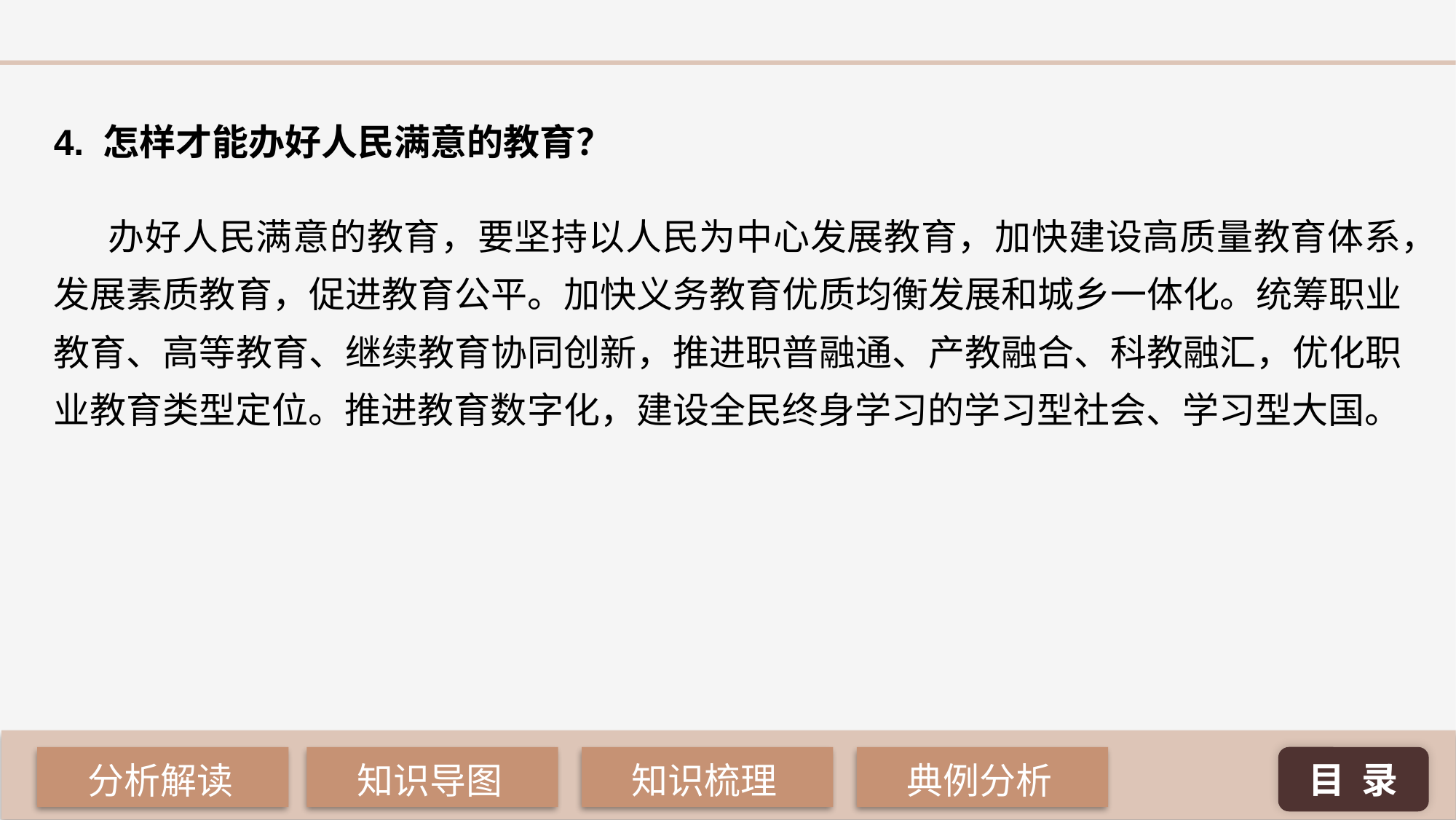

4. 怎样才能办好人民满意的教育？
办好人民满意的教育，要坚持以人民为中心发展教育，加快建设高质量教育体系，发展素质教育，促进教育公平。加快义务教育优质均衡发展和城乡一体化。统筹职业教育、高等教育、继续教育协同创新，推进职普融通、产教融合、科教融汇，优化职业教育类型定位。推进教育数字化，建设全民终身学习的学习型社会、学习型大国。